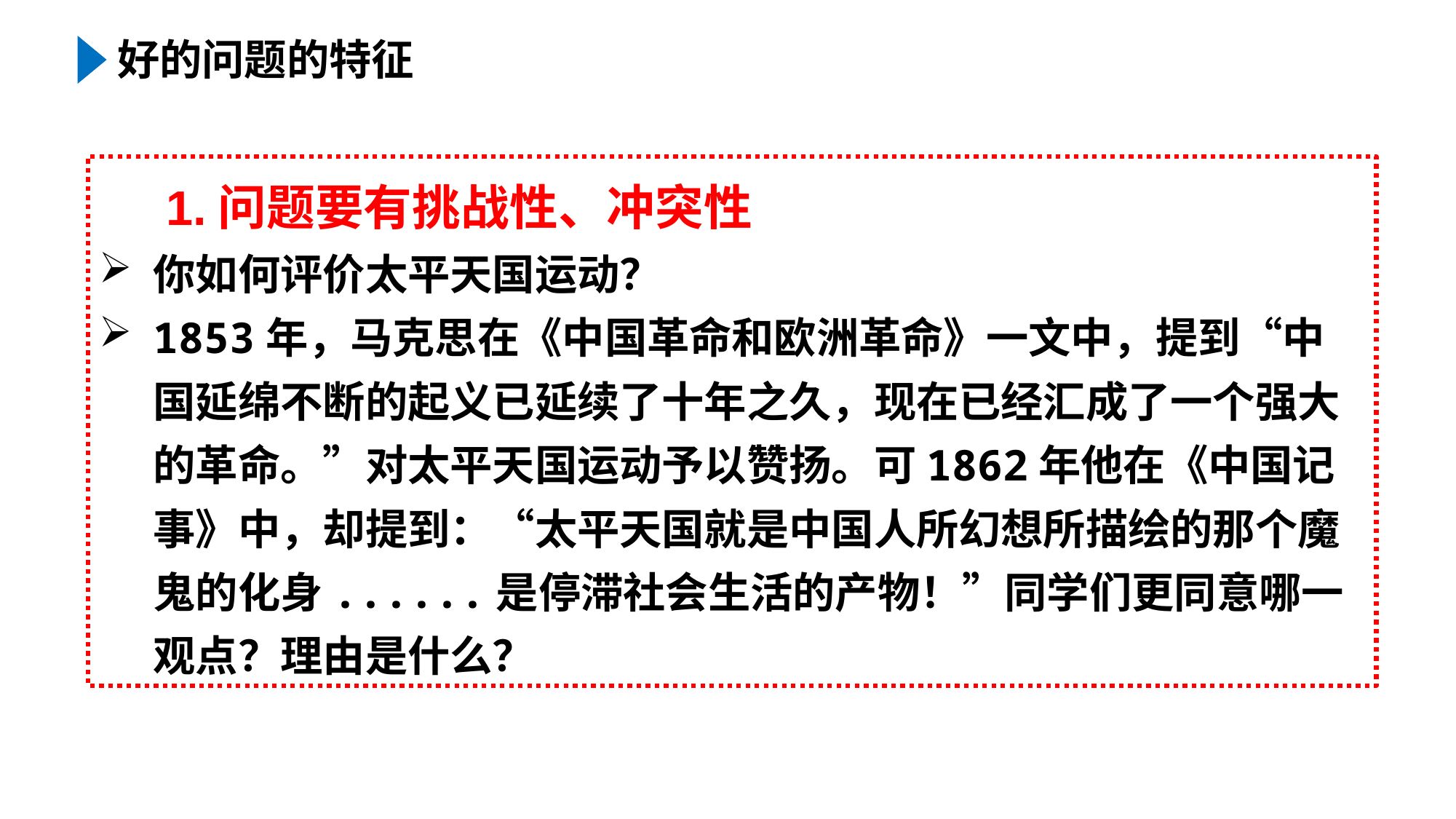

好的问题的特征

     1.问题要有挑战性、冲突性
你如何评价太平天国运动？
1853年，马克思在《中国革命和欧洲革命》一文中，提到“中国延绵不断的起义已延续了十年之久，现在已经汇成了一个强大的革命。”对太平天国运动予以赞扬。可1862年他在《中国记事》中，却提到：“太平天国就是中国人所幻想所描绘的那个魔鬼的化身......是停滞社会生活的产物！”同学们更同意哪一观点？理由是什么？